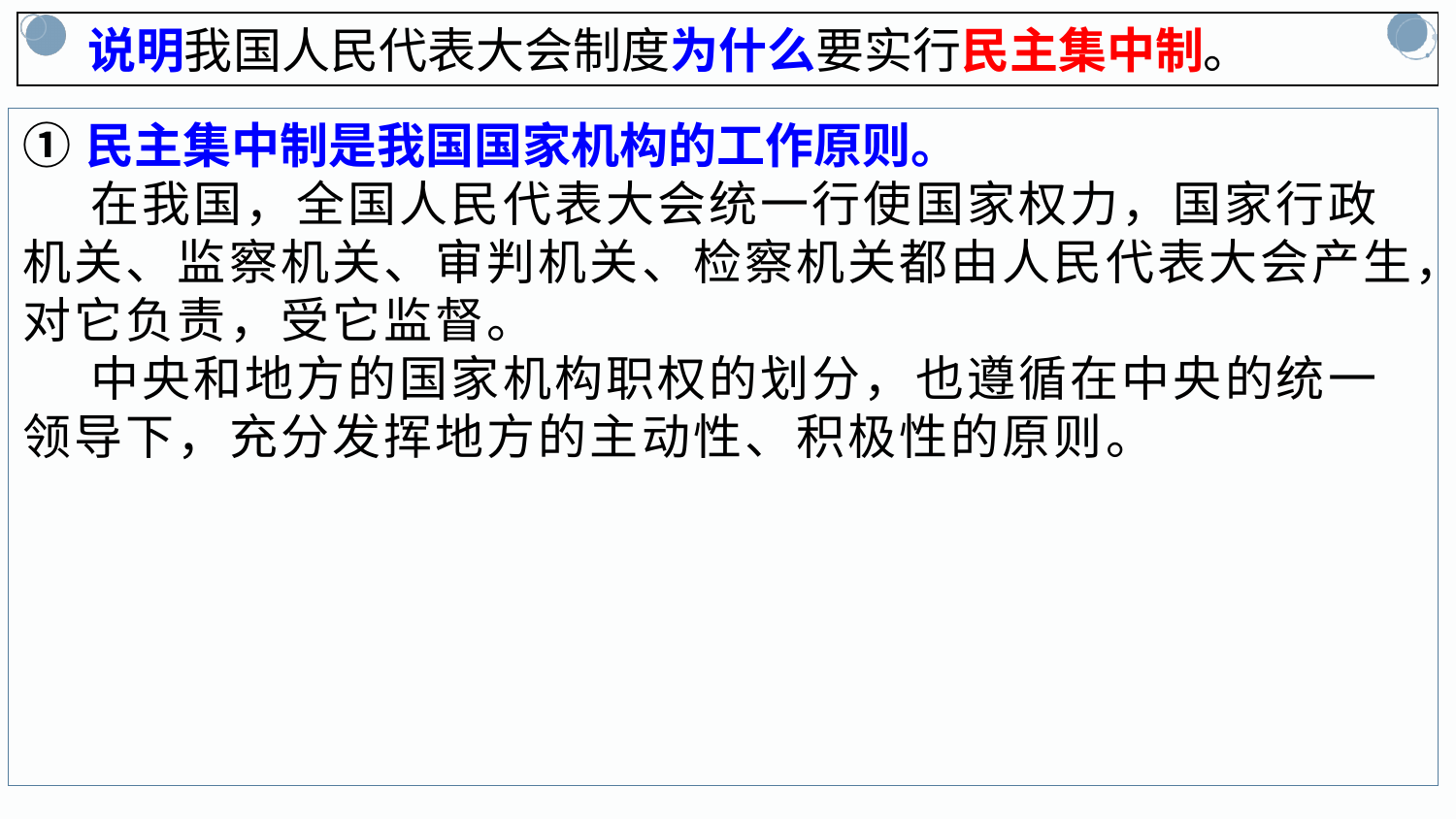

说明我国人民代表大会制度为什么要实行民主集中制。
①民主集中制是我国国家机构的工作原则。
    在我国，全国人民代表大会统一行使国家权力，国家行政机关、监察机关、审判机关、检察机关都由人民代表大会产生，对它负责，受它监督。
    中央和地方的国家机构职权的划分，也遵循在中央的统一领导下，充分发挥地方的主动性、积极性的原则。